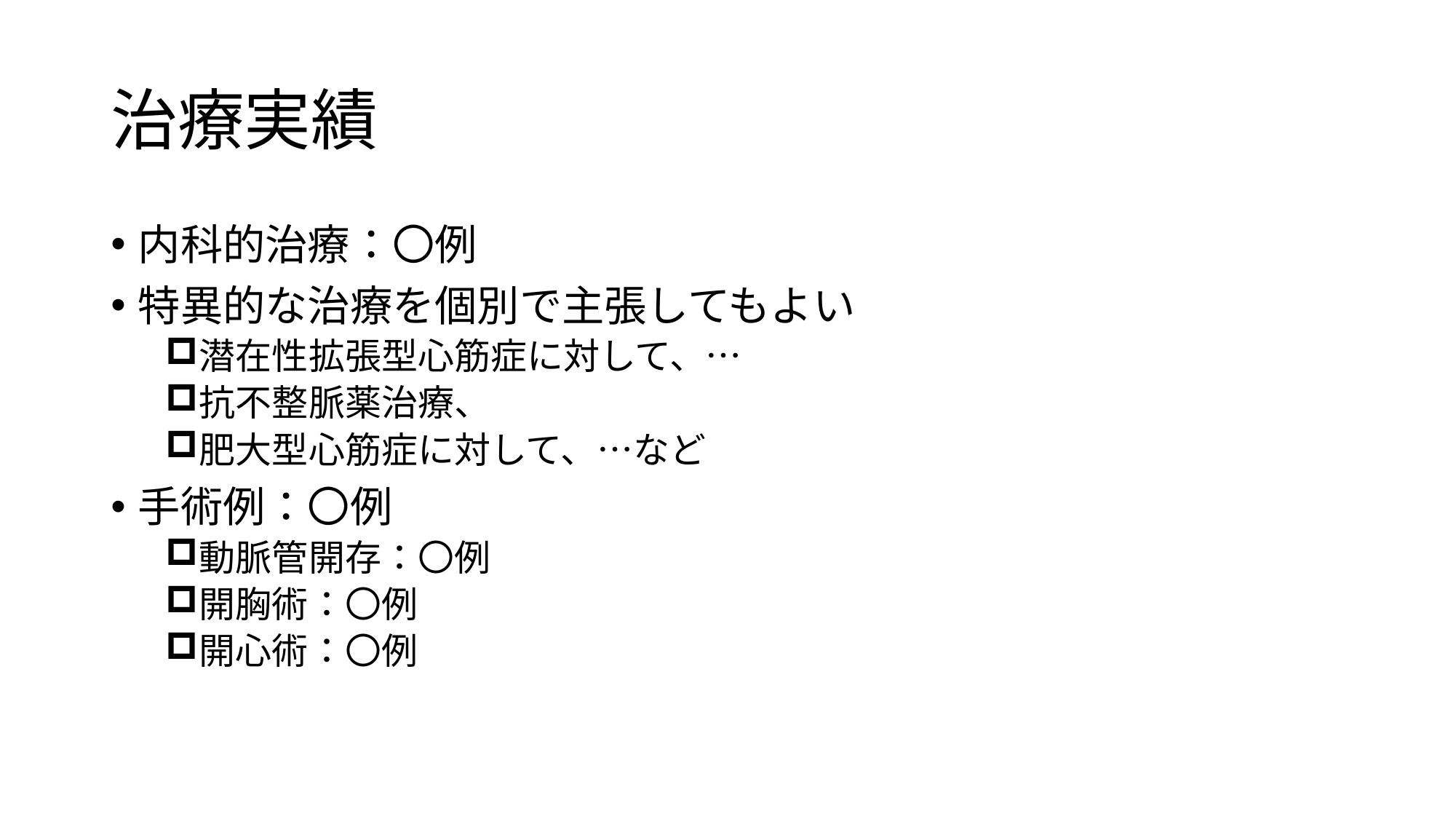

# 治療実績
内科的治療：〇例
特異的な治療を個別で主張してもよい
潜在性拡張型心筋症に対して、…
抗不整脈薬治療、
肥大型心筋症に対して、…など
手術例：〇例
動脈管開存：〇例
開胸術：〇例
開心術：〇例